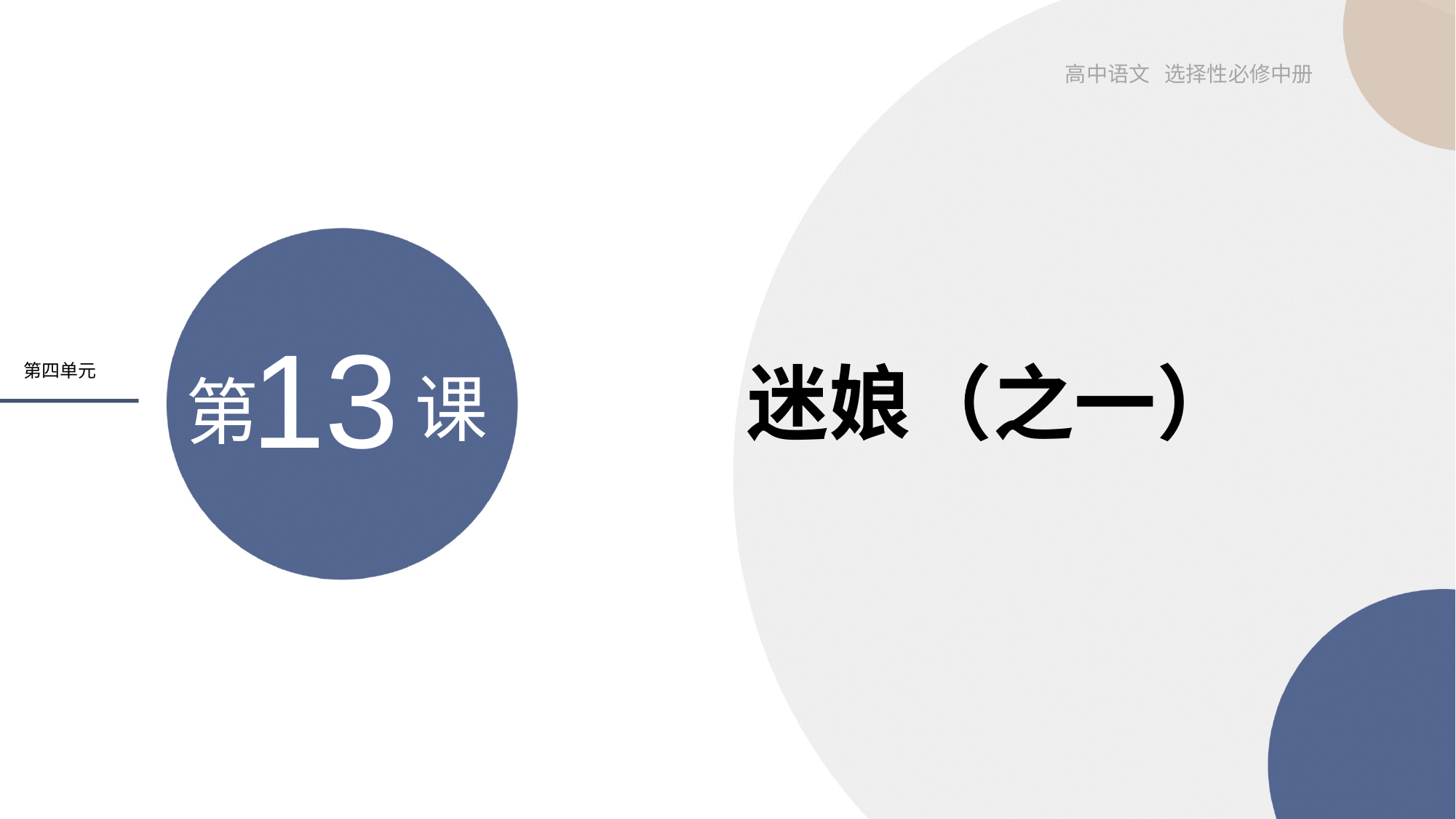

高中语文   选择性必修中册
13
迷娘（之一）
第四单元
课
第